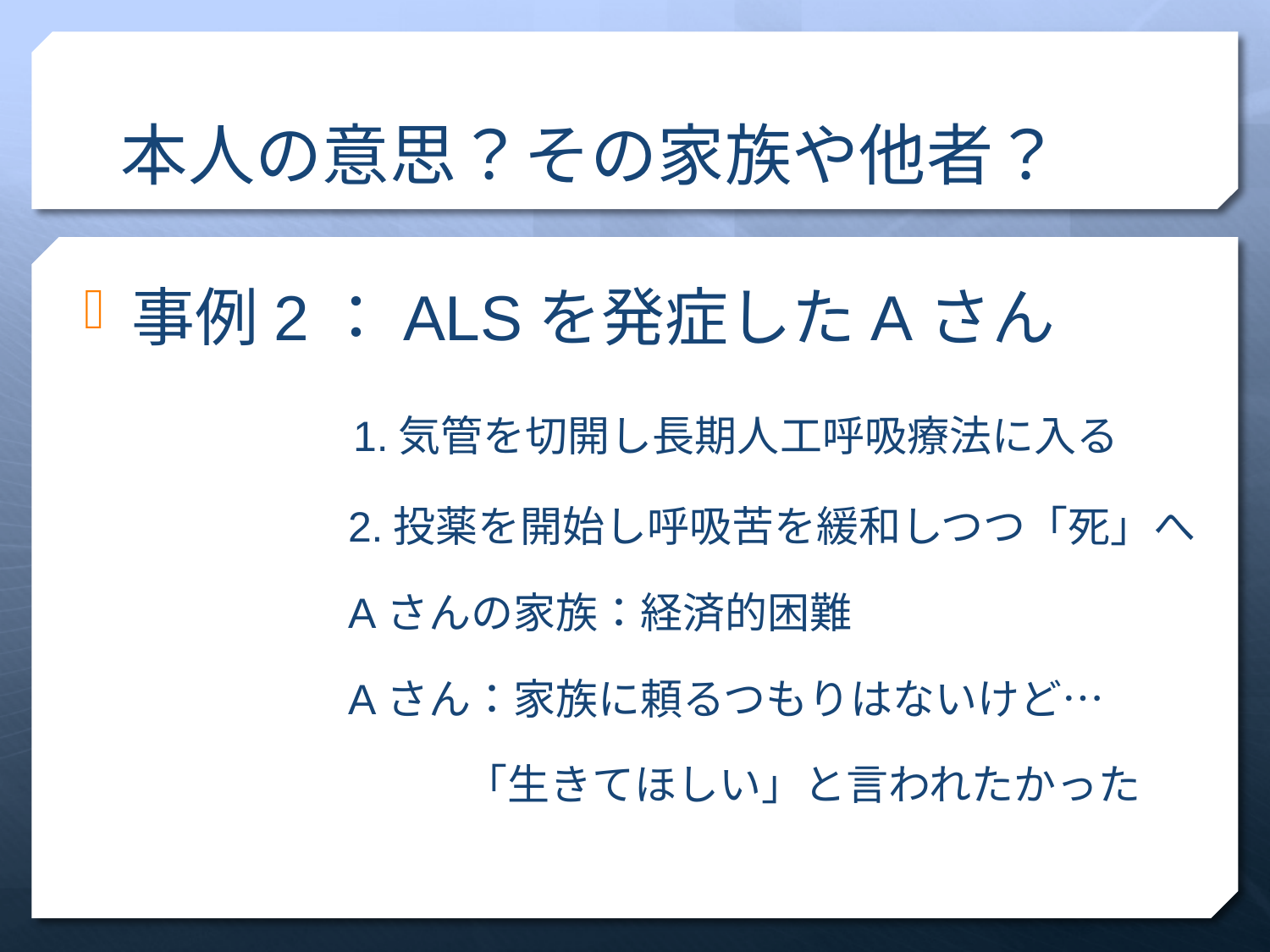

# 本人の意思？その家族や他者？
事例2：ALSを発症したAさん
　　　　1.気管を切開し長期人工呼吸療法に入る
　　　　　　2.投薬を開始し呼吸苦を緩和しつつ「死」へ
　　　　　　Aさんの家族：経済的困難
　　　　　　Aさん：家族に頼るつもりはないけど…
　　　　　　　　　「生きてほしい」と言われたかった